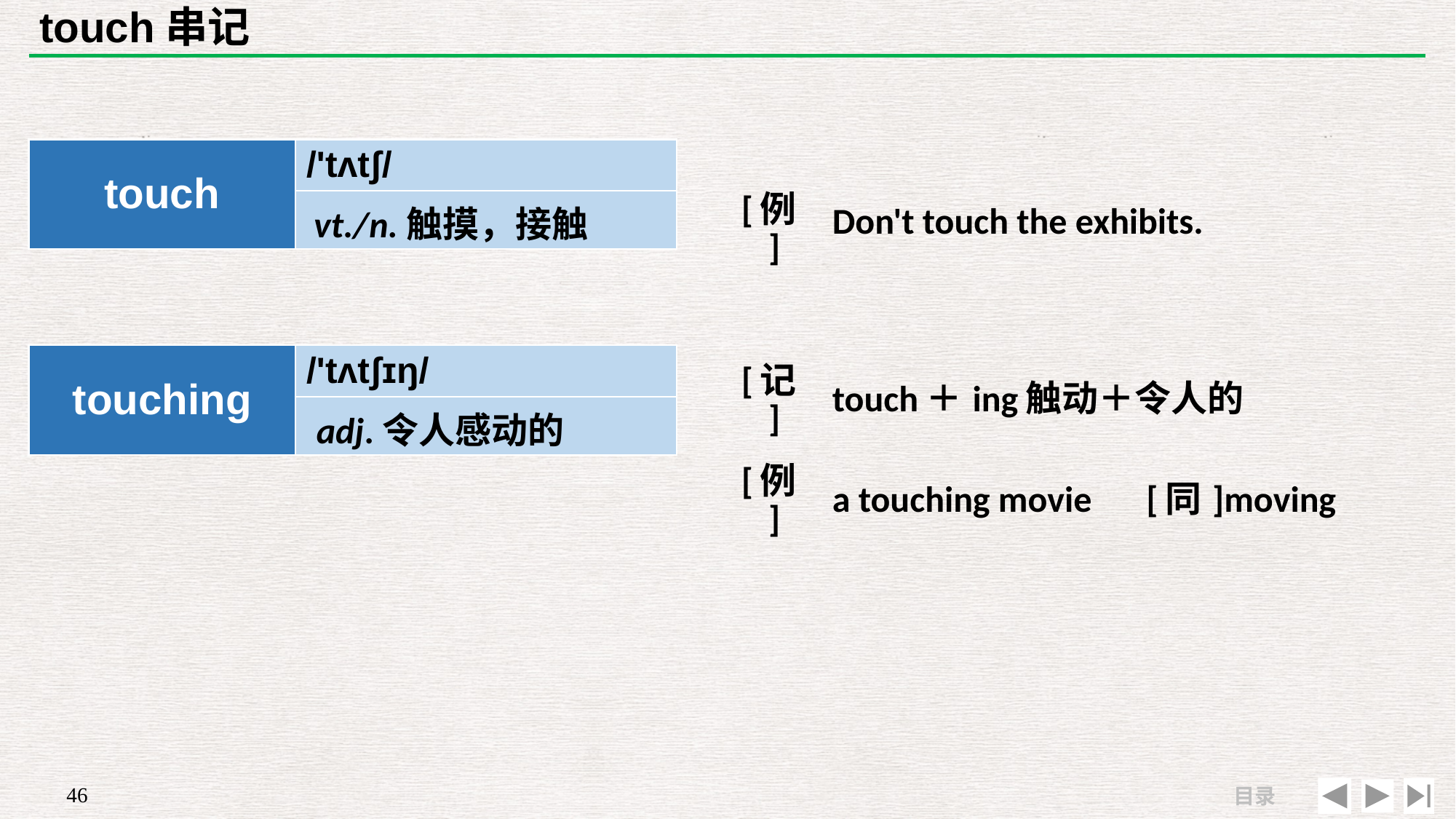

# touch串记

|  |  |
| --- | --- |
| [例] | Don't touch the exhibits. |
| touch | /'tʌtʃ/ |
| --- | --- |
|  |  |
vt./n.触摸，接触
| touching | /'tʌtʃɪŋ/ |
| --- | --- |
|  |  |
| [记] | touch＋ing触动＋令人的 |
| --- | --- |
| [例] | a touching movie　[同]moving |
adj.令人感动的